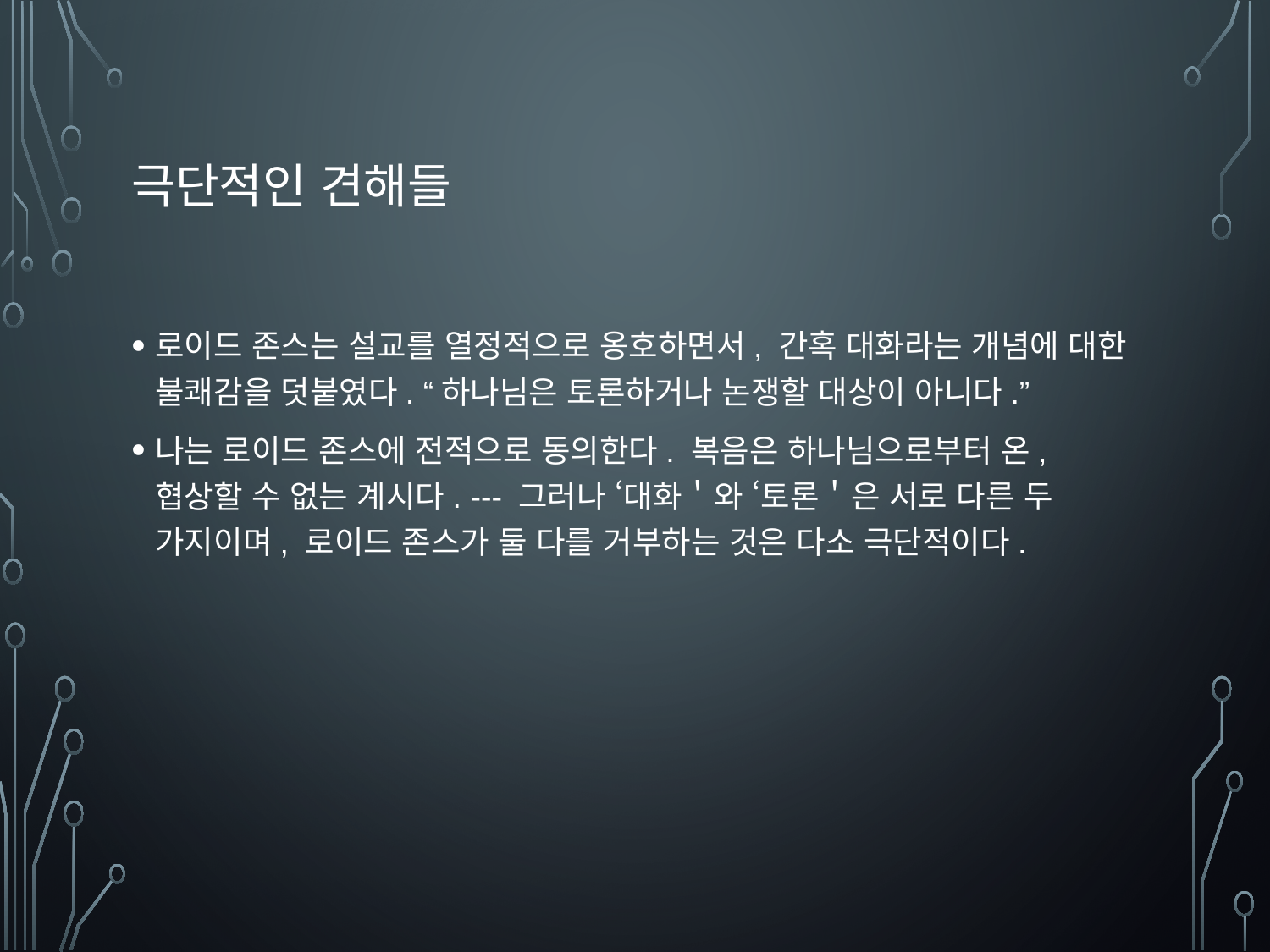

# 극단적인 견해들
로이드 존스는 설교를 열정적으로 옹호하면서, 간혹 대화라는 개념에 대한 불쾌감을 덧붙였다. “하나님은 토론하거나 논쟁할 대상이 아니다.”
나는 로이드 존스에 전적으로 동의한다. 복음은 하나님으로부터 온, 협상할 수 없는 계시다. --- 그러나 ‘대화＇와 ‘토론＇은 서로 다른 두 가지이며, 로이드 존스가 둘 다를 거부하는 것은 다소 극단적이다.